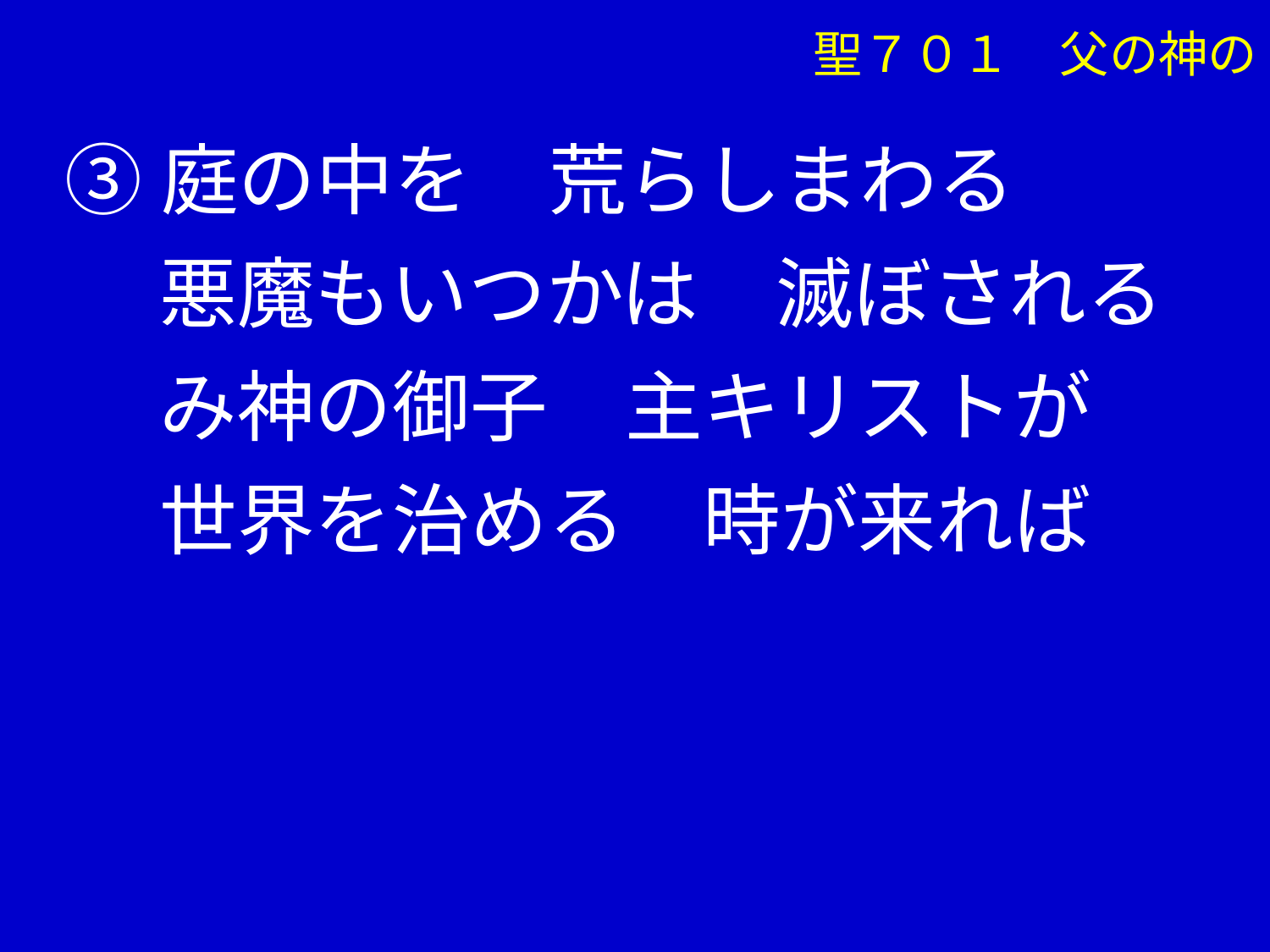

聖７０１　父の神の
③庭の中を　荒らしまわる
　 悪魔もいつかは　滅ぼされる
　 み神の御子　主キリストが
　 世界を治める　時が来れば